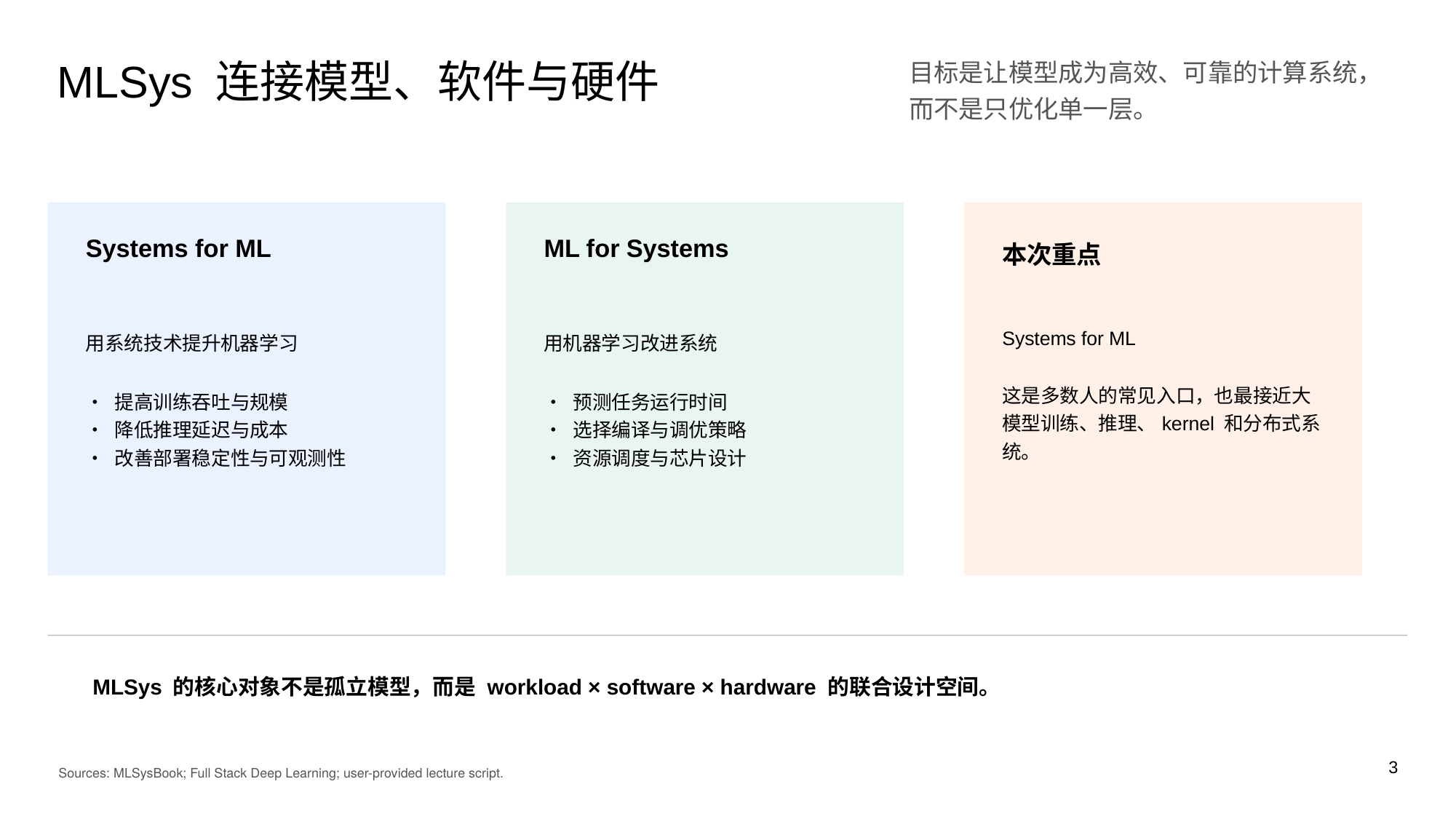

MLSys 连接模型、软件与硬件
目标是让模型成为高效、可靠的计算系统，而不是只优化单一层。

Systems for ML
ML for Systems
本次重点
用系统技术提升机器学习

• 提高训练吞吐与规模
• 降低推理延迟与成本
• 改善部署稳定性与可观测性
用机器学习改进系统

• 预测任务运行时间
• 选择编译与调优策略
• 资源调度与芯片设计
Systems for ML

这是多数人的常见入口，也最接近大模型训练、推理、kernel 和分布式系统。

MLSys 的核心对象不是孤立模型，而是 workload × software × hardware 的联合设计空间。
3
Sources: MLSysBook; Full Stack Deep Learning; user-provided lecture script.